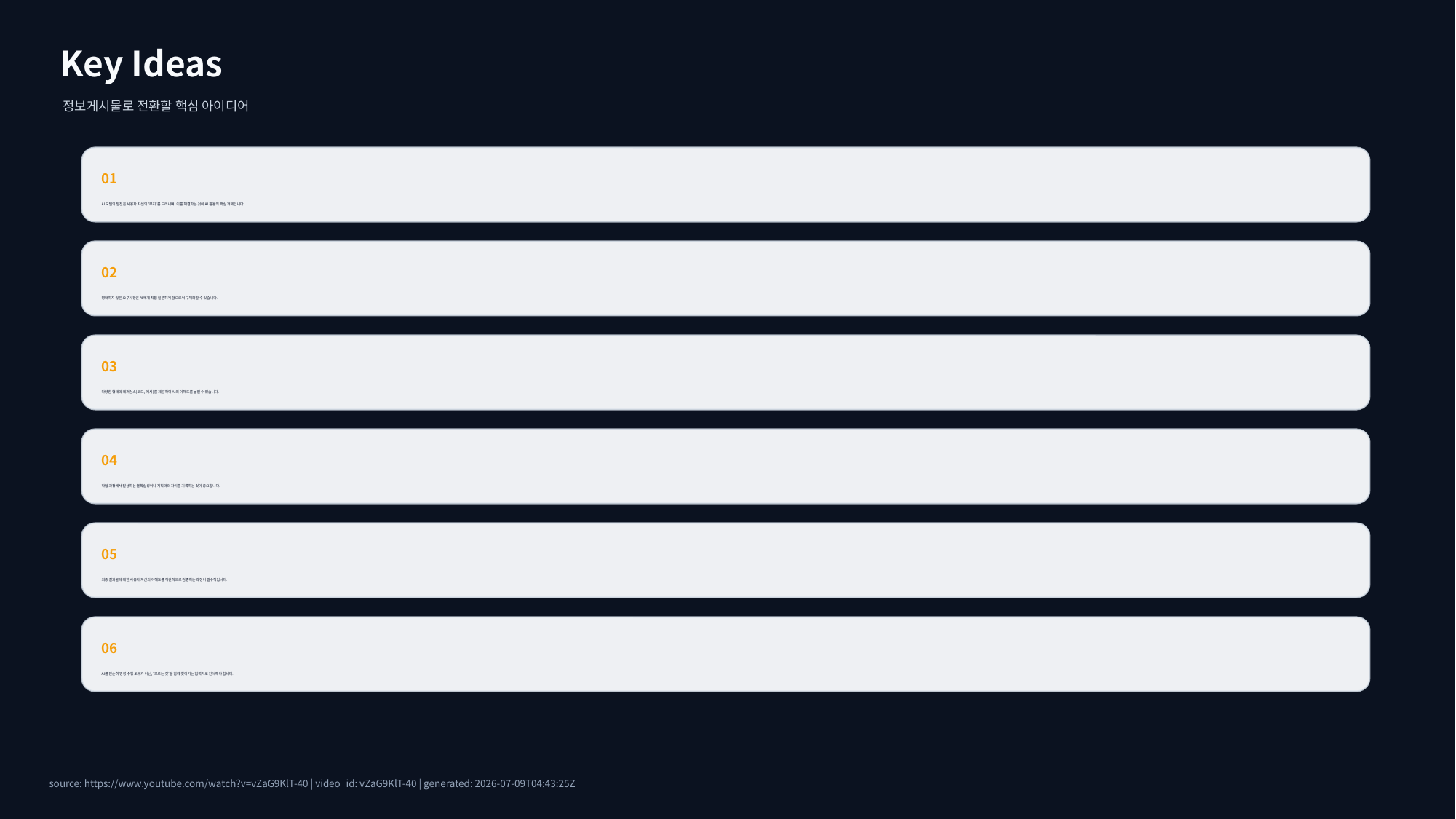

Key Ideas
정보게시물로 전환할 핵심 아이디어

01
AI 모델의 발전은 사용자 자신의 '무지'를 드러내며, 이를 해결하는 것이 AI 활용의 핵심 과제입니다.

02
명확하지 않은 요구사항은 AI에게 직접 질문하게 함으로써 구체화할 수 있습니다.

03
다양한 형태의 레퍼런스(코드, 예시)를 제공하여 AI의 이해도를 높일 수 있습니다.

04
작업 과정에서 발생하는 불확실성이나 계획과의 차이를 기록하는 것이 중요합니다.

05
최종 결과물에 대한 사용자 자신의 이해도를 객관적으로 검증하는 과정이 필수적입니다.

06
AI를 단순히 명령 수행 도구가 아닌, '모르는 것'을 함께 찾아가는 협력자로 인식해야 합니다.
source: https://www.youtube.com/watch?v=vZaG9KlT-40 | video_id: vZaG9KlT-40 | generated: 2026-07-09T04:43:25Z